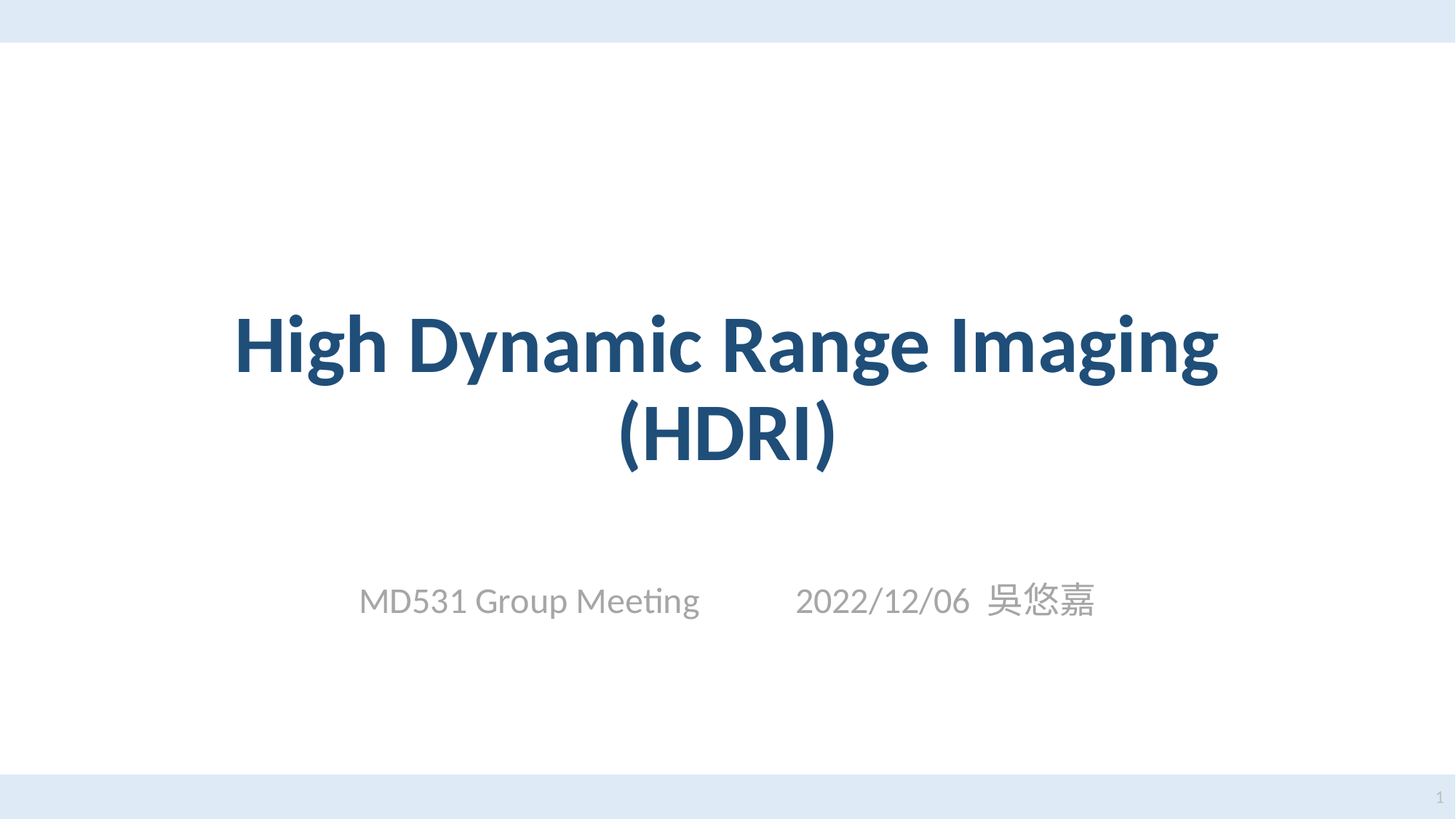

# High Dynamic Range Imaging (HDRI)
MD531 Group Meeting	2022/12/06 吳悠嘉
1